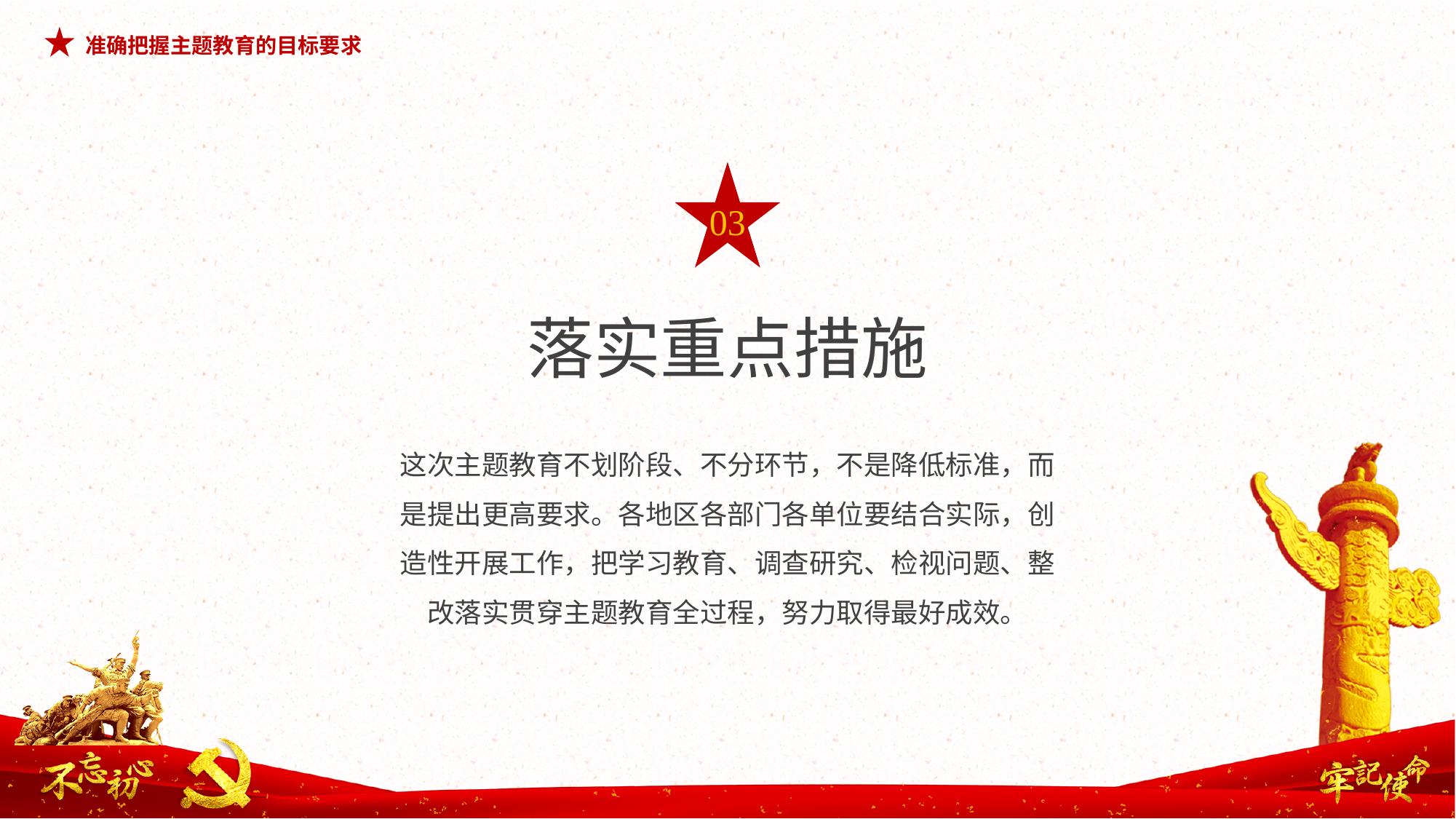

03
落实重点措施
这次主题教育不划阶段、不分环节，不是降低标准，而是提出更高要求。各地区各部门各单位要结合实际，创造性开展工作，把学习教育、调查研究、检视问题、整改落实贯穿主题教育全过程，努力取得最好成效。